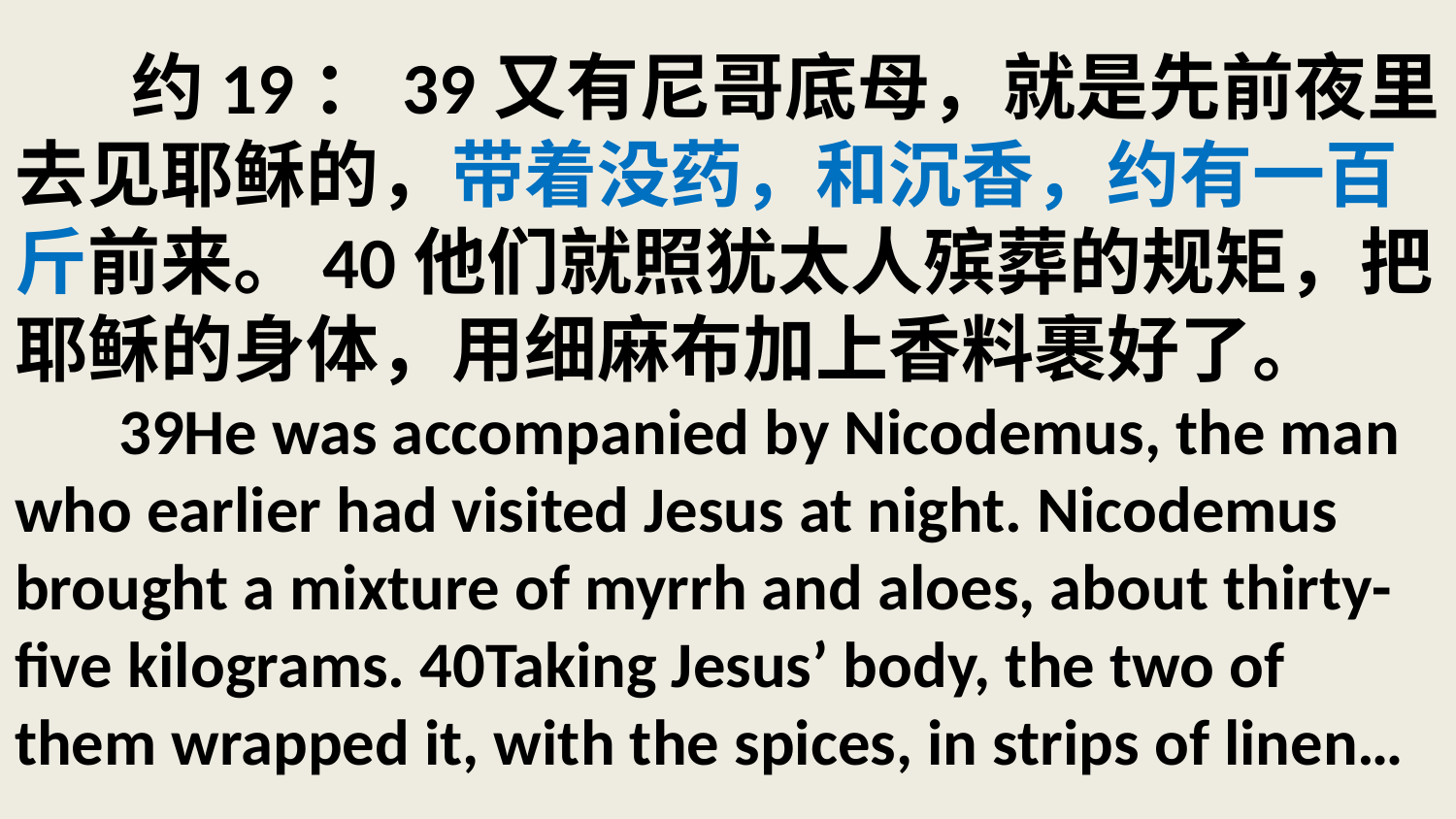

# 约19：39又有尼哥底母，就是先前夜里去见耶稣的，带着没药，和沉香，约有一百斤前来。40他们就照犹太人殡葬的规矩，把耶稣的身体，用细麻布加上香料裹好了。 39He was accompanied by Nicodemus, the man who earlier had visited Jesus at night. Nicodemus brought a mixture of myrrh and aloes, about thirty-five kilograms. 40Taking Jesus’ body, the two of them wrapped it, with the spices, in strips of linen…